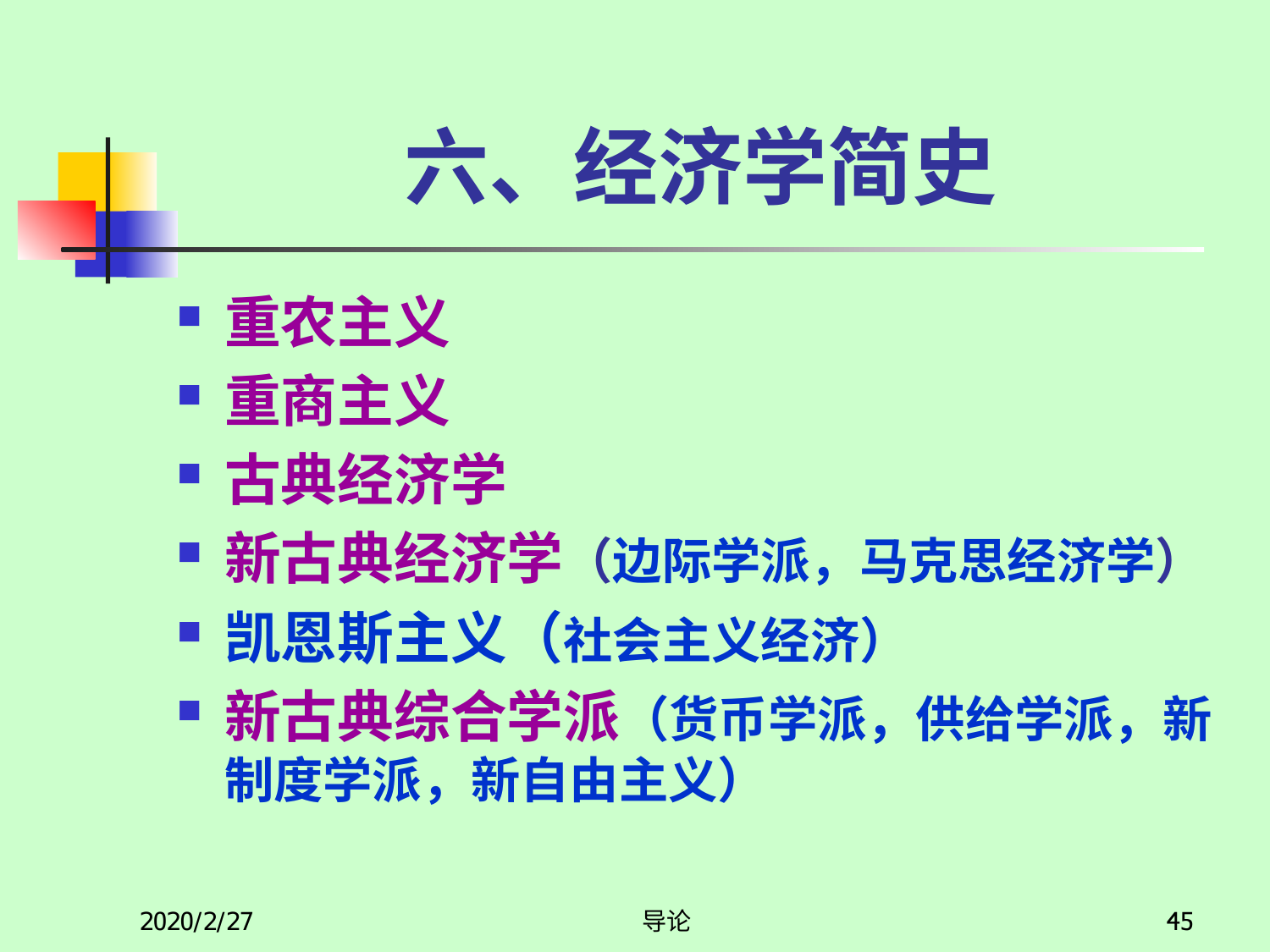

# 六、经济学简史
重农主义
重商主义
古典经济学
新古典经济学（边际学派，马克思经济学）
凯恩斯主义（社会主义经济）
新古典综合学派（货币学派，供给学派，新制度学派，新自由主义）
2020/2/27
导论
45